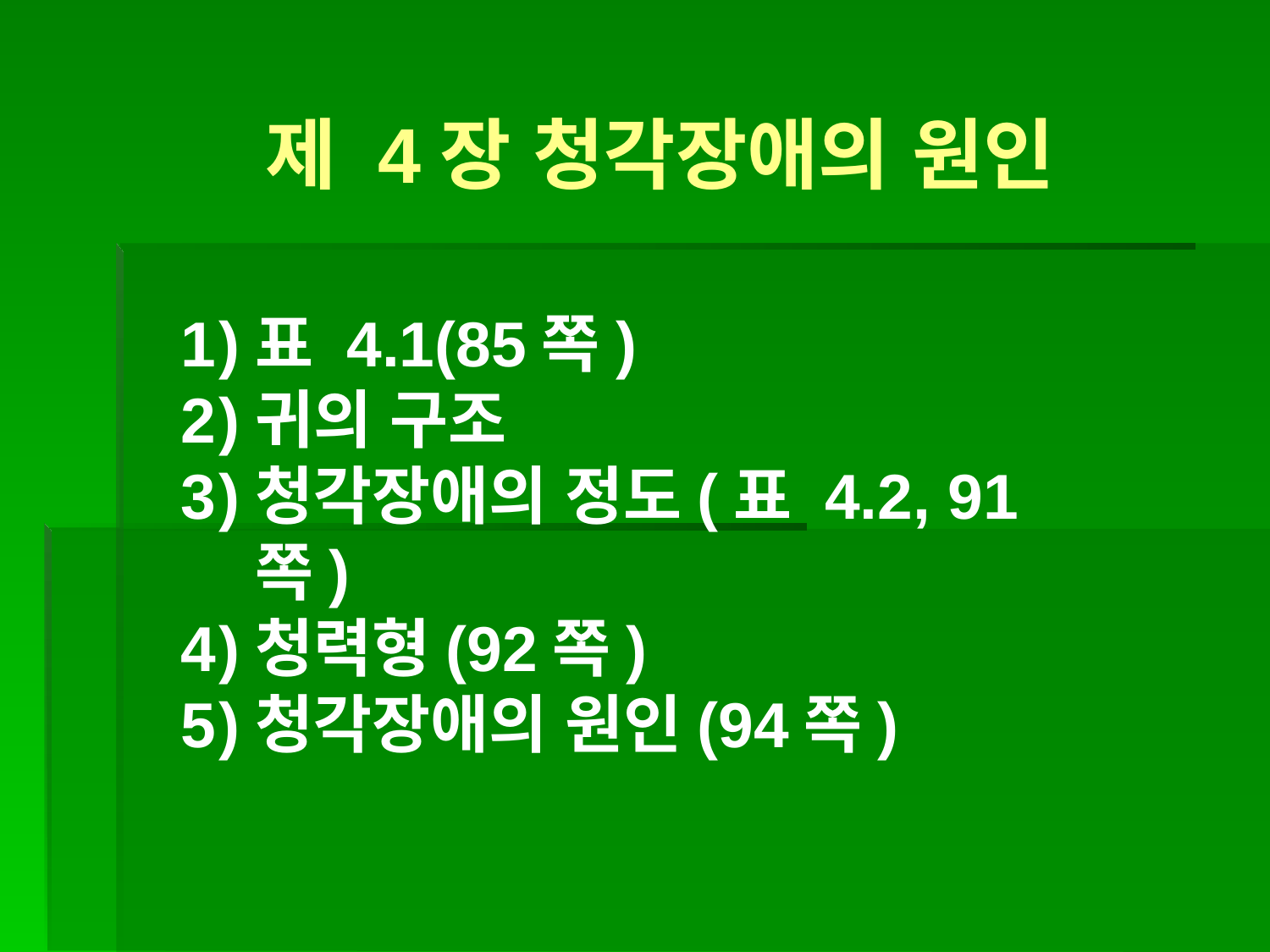

제 4장 청각장애의 원인
표 4.1(85쪽)
귀의 구조
청각장애의 정도(표 4.2, 91쪽)
청력형(92쪽)
청각장애의 원인(94쪽)